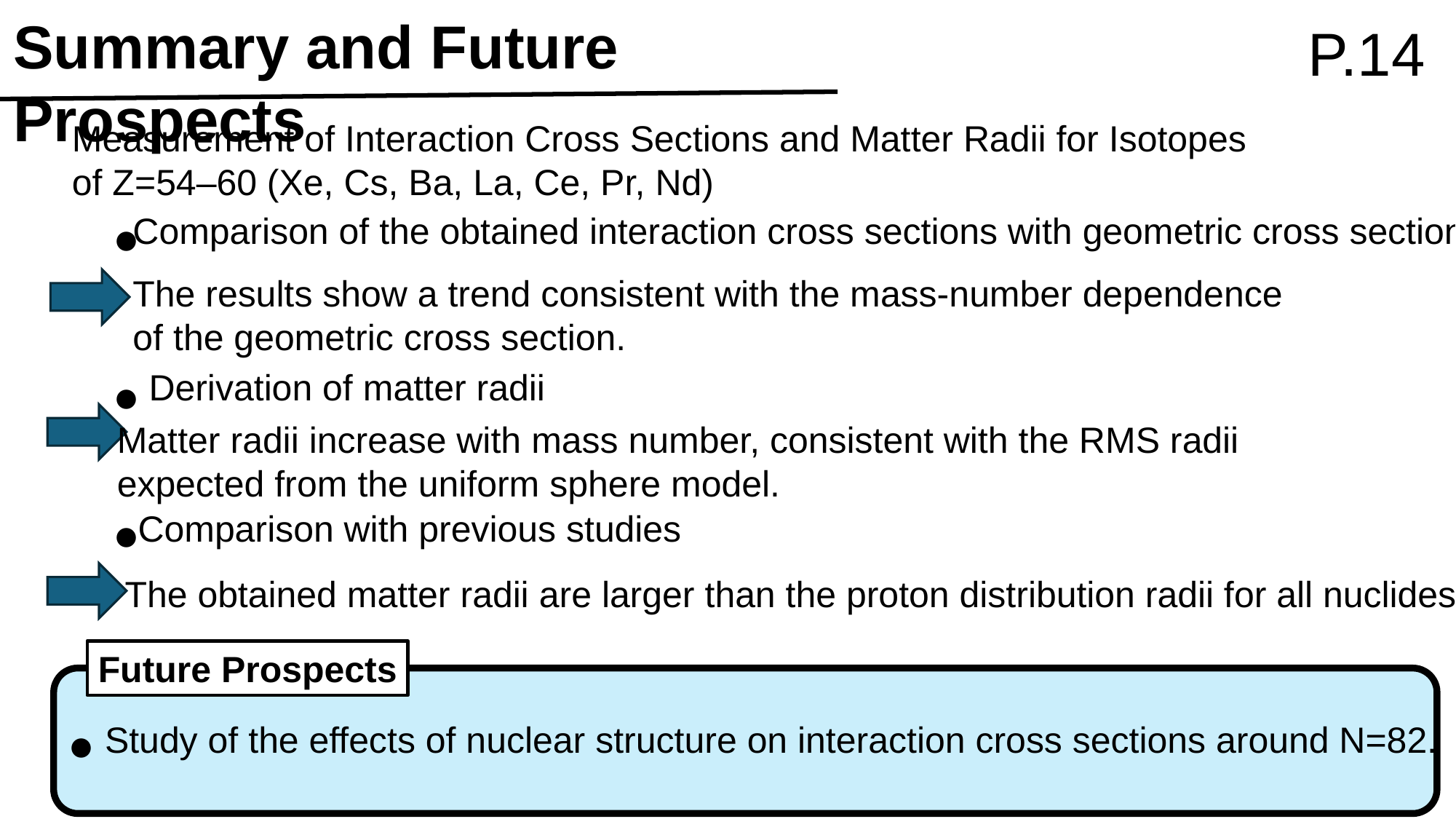

Summary and Future Prospects
P.14
Measurement of Interaction Cross Sections and Matter Radii for Isotopes
of Z=54–60 (Xe, Cs, Ba, La, Ce, Pr, Nd)
・
Comparison of the obtained interaction cross sections with geometric cross sections
The results show a trend consistent with the mass-number dependence
of the geometric cross section.

・
Derivation of matter radii

Matter radii increase with mass number, consistent with the RMS radii
expected from the uniform sphere model.
・
Comparison with previous studies

The obtained matter radii are larger than the proton distribution radii for all nuclides.
Future Prospects

・
Study of the effects of nuclear structure on interaction cross sections around N=82.